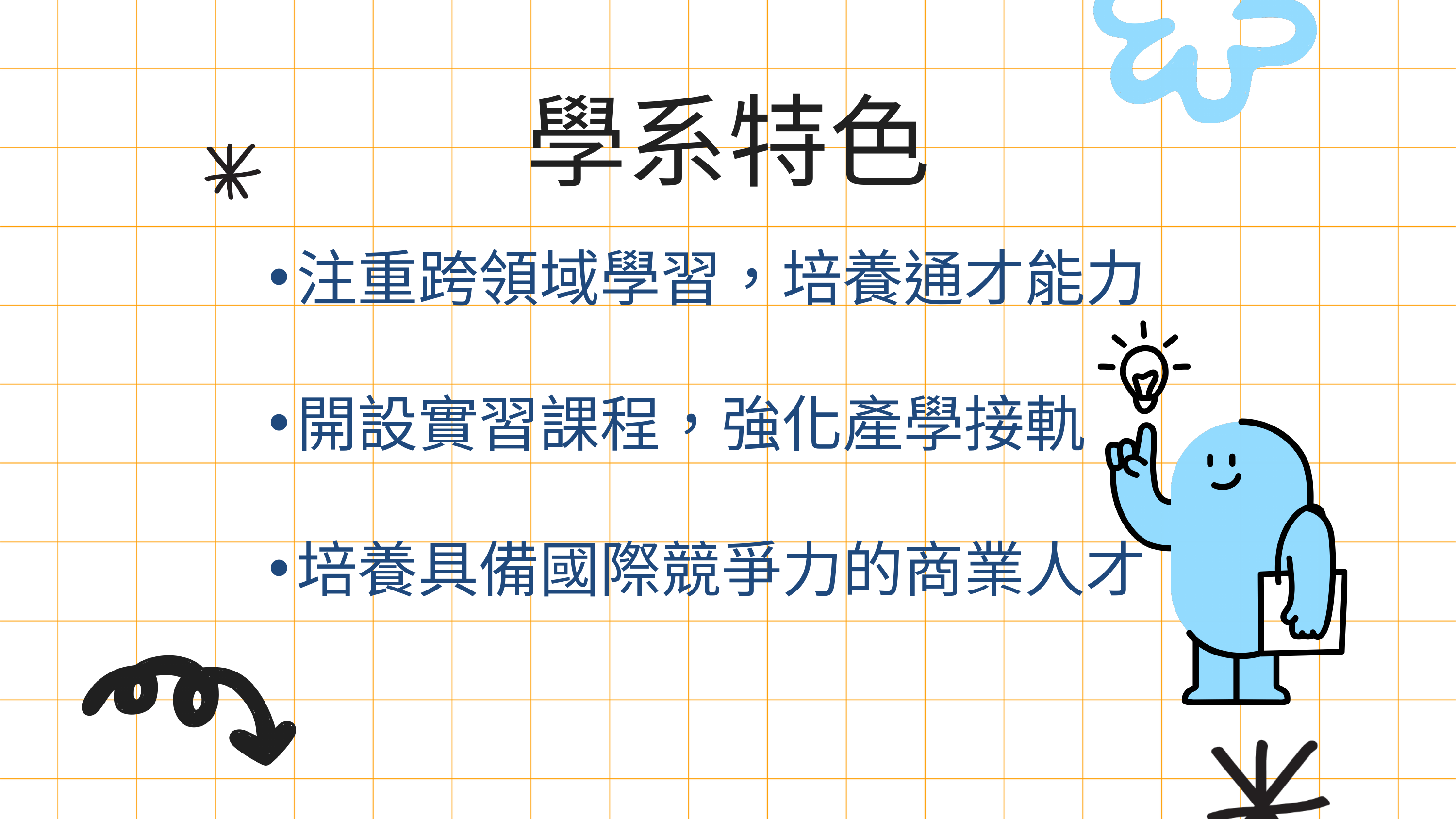

學系特色

注重跨領域學習，培養通才能力

開設實習課程，強化產學接軌

培養具備國際競爭力的商業人才